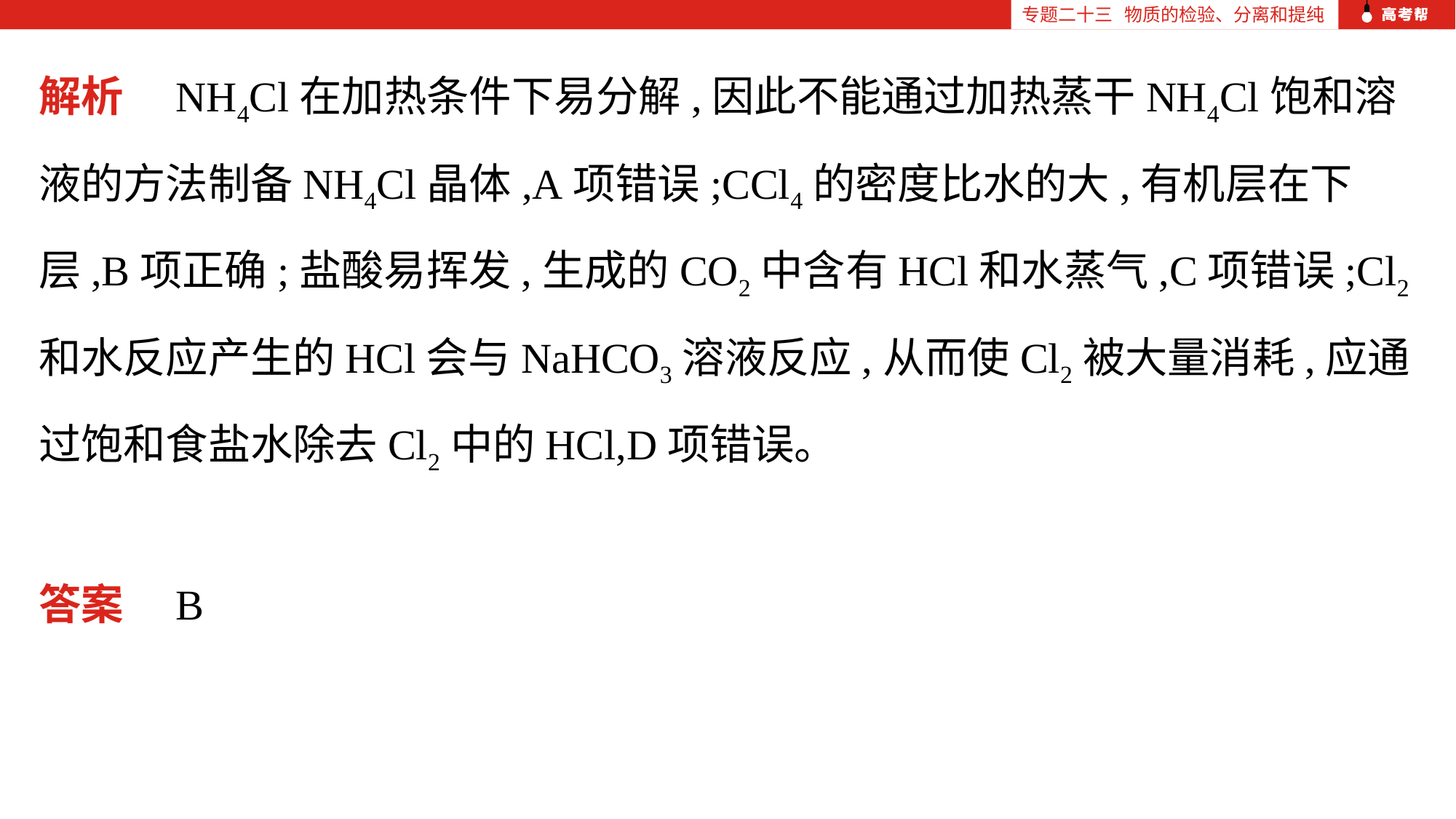

专题二十三   物质的检验、分离和提纯

解析　NH4Cl在加热条件下易分解,因此不能通过加热蒸干NH4Cl饱和溶液的方法制备NH4Cl晶体,A项错误;CCl4的密度比水的大,有机层在下层,B项正确;盐酸易挥发,生成的CO2中含有HCl和水蒸气,C项错误;Cl2和水反应产生的HCl会与NaHCO3溶液反应,从而使Cl2被大量消耗,应通过饱和食盐水除去Cl2中的HCl,D项错误。

答案　B